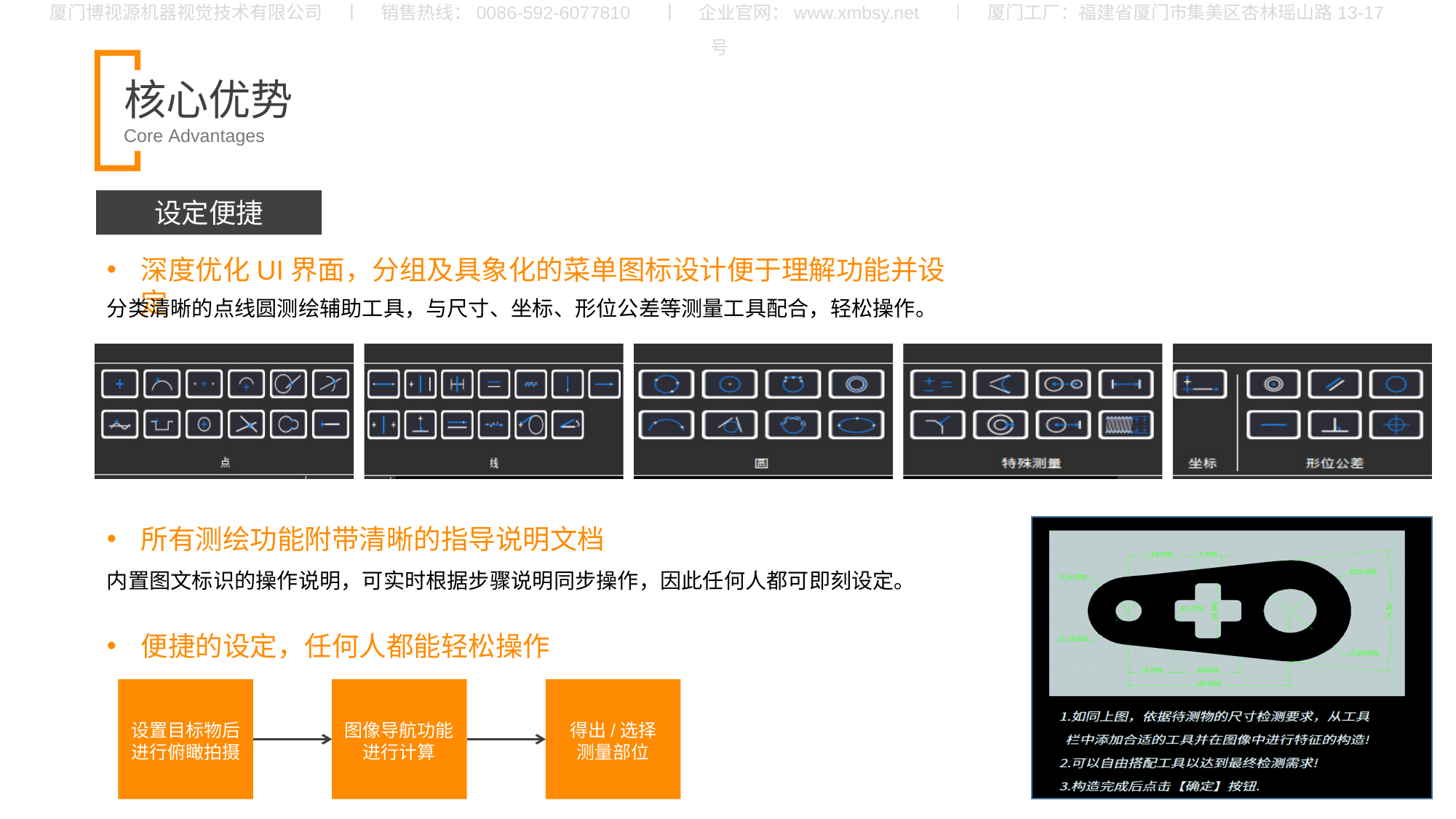

设定便捷
深度优化UI界面，分组及具象化的菜单图标设计便于理解功能并设定
分类清晰的点线圆测绘辅助工具，与尺寸、坐标、形位公差等测量工具配合，轻松操作。

所有测绘功能附带清晰的指导说明文档

内置图文标识的操作说明，可实时根据步骤说明同步操作，因此任何人都可即刻设定。
便捷的设定，任何人都能轻松操作
设置目标物后
进行俯瞰拍摄

图像导航功能
进行计算
得出/选择
测量部位